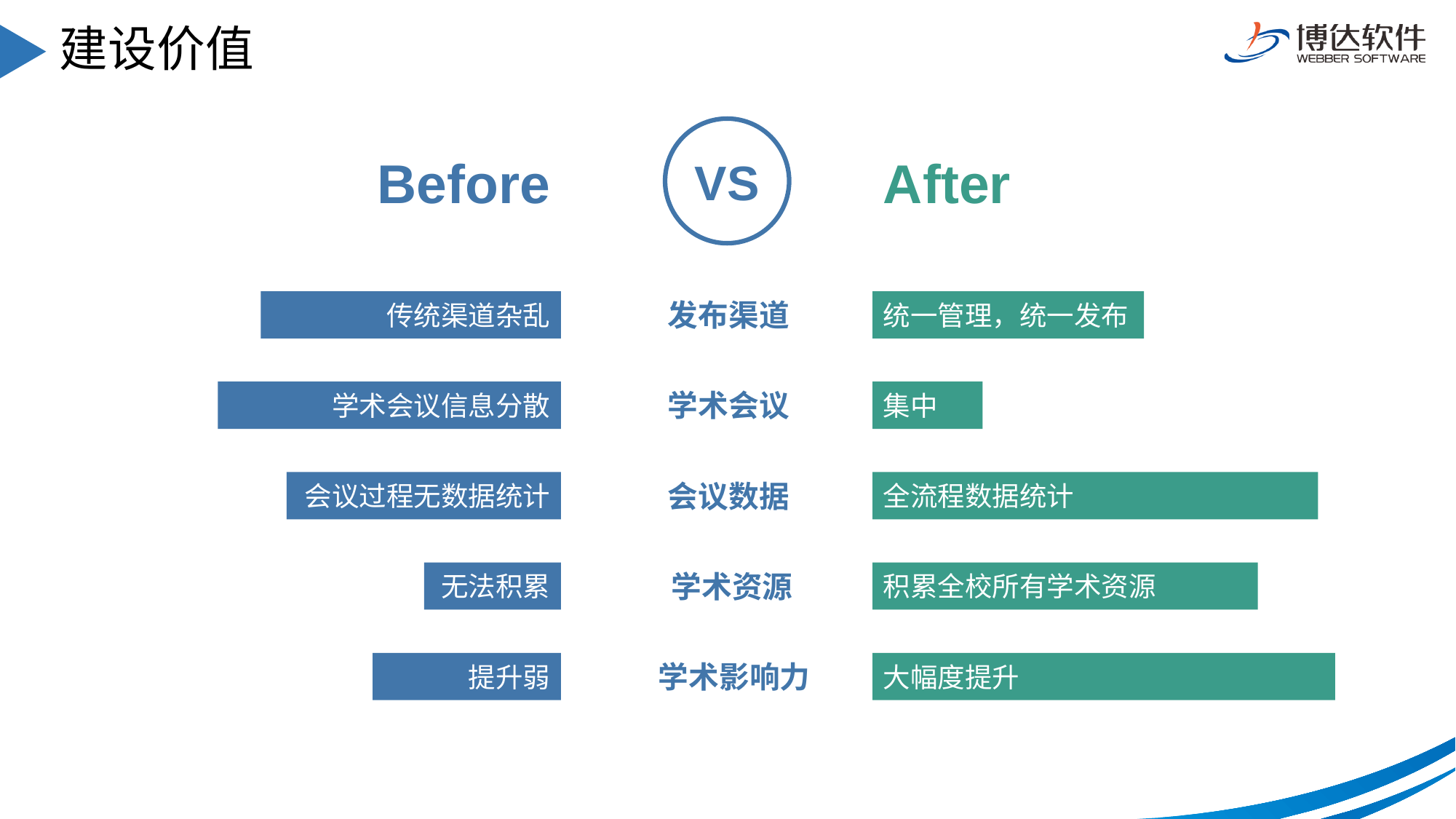

# 建设价值
VS
Before
After
发布渠道
传统渠道杂乱
统一管理，统一发布
学术会议
学术会议信息分散
集中
会议数据
会议过程无数据统计
全流程数据统计
学术资源
无法积累
积累全校所有学术资源
学术影响力
提升弱
大幅度提升